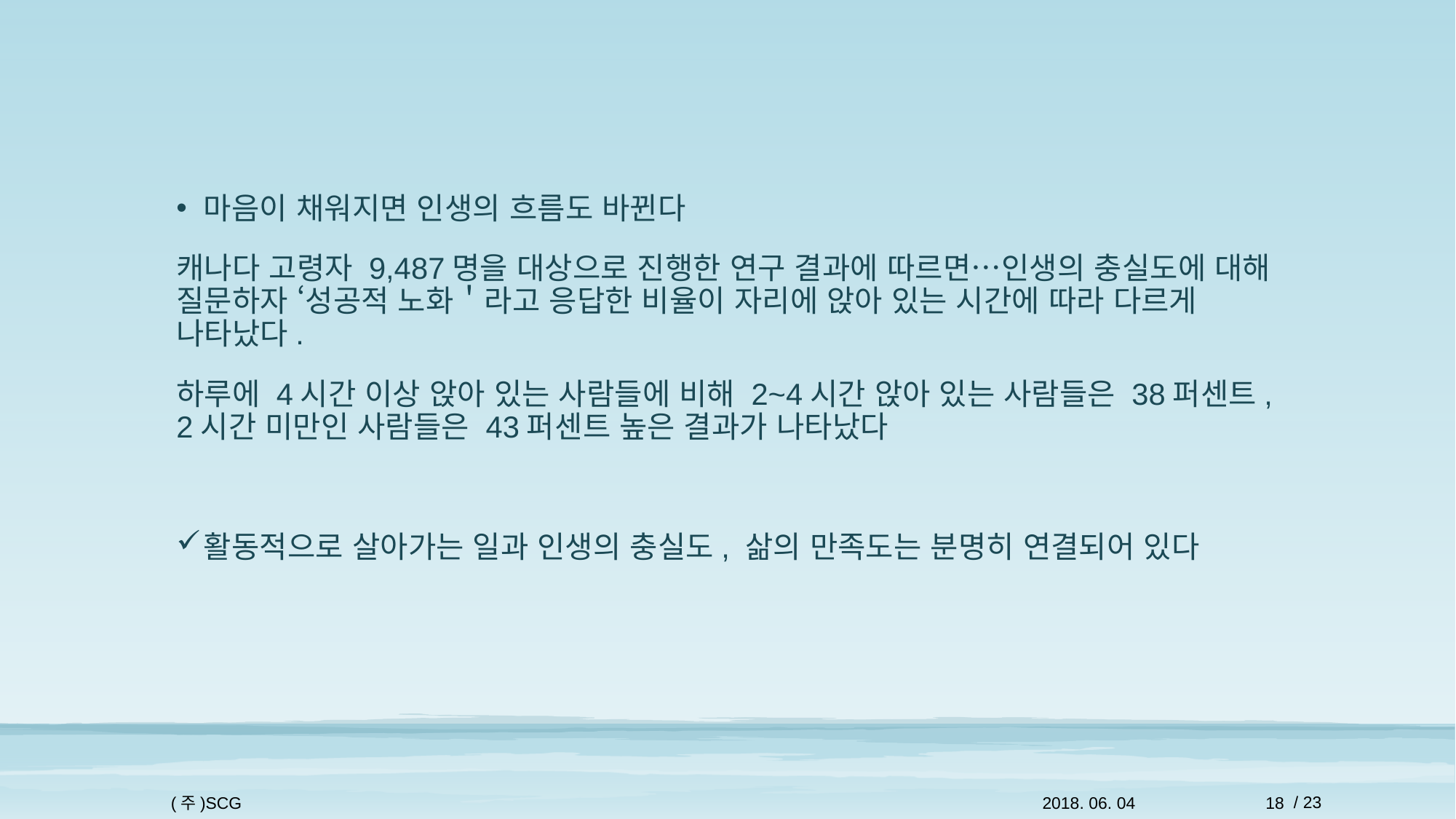

#
마음이 채워지면 인생의 흐름도 바뀐다
캐나다 고령자 9,487명을 대상으로 진행한 연구 결과에 따르면…인생의 충실도에 대해 질문하자 ‘성공적 노화＇라고 응답한 비율이 자리에 앉아 있는 시간에 따라 다르게 나타났다.
하루에 4시간 이상 앉아 있는 사람들에 비해 2~4시간 앉아 있는 사람들은 38퍼센트, 2시간 미만인 사람들은 43퍼센트 높은 결과가 나타났다

활동적으로 살아가는 일과 인생의 충실도, 삶의 만족도는 분명히 연결되어 있다
(주)SCG
2018. 06. 04
18